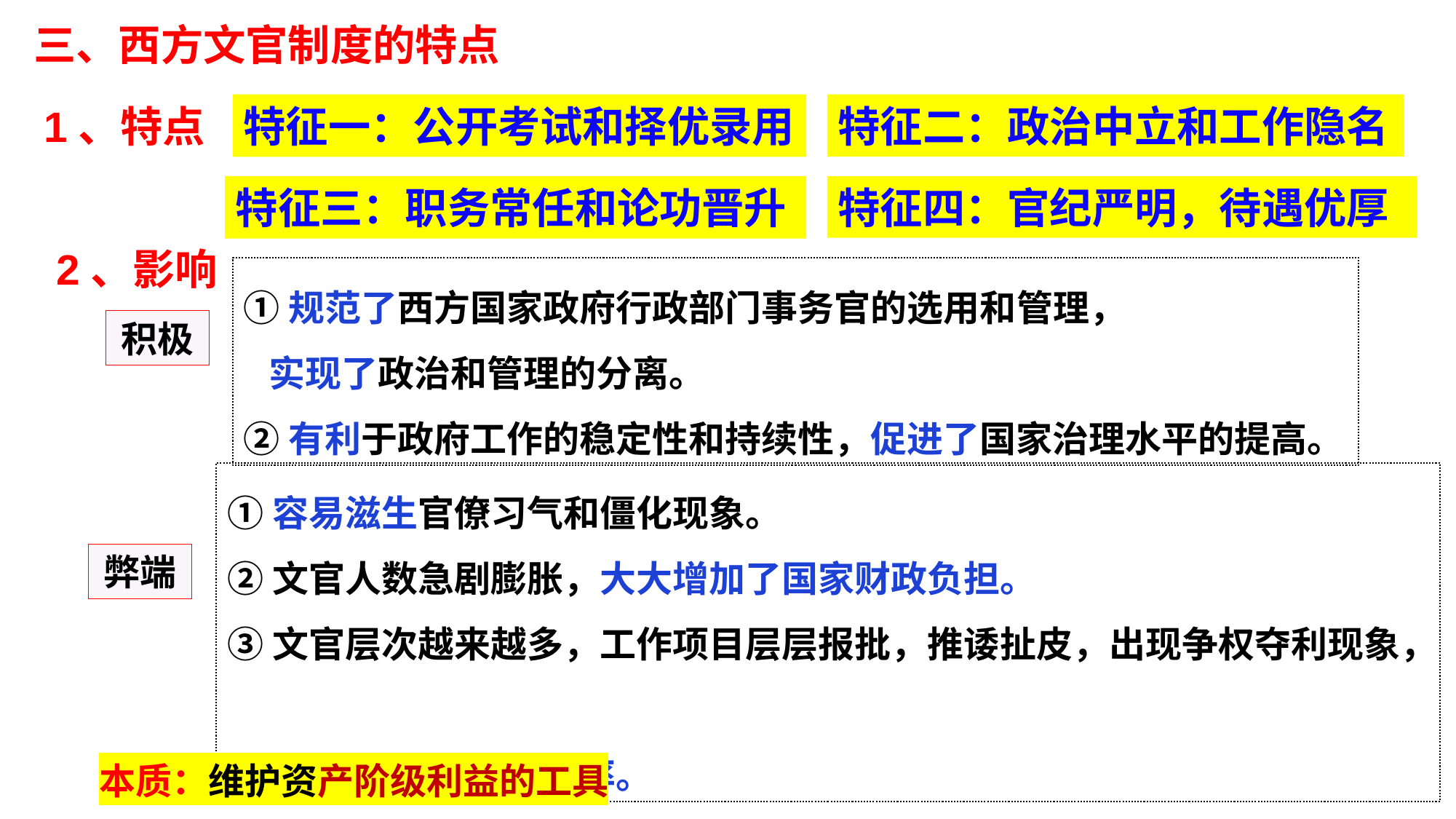

三、西方文官制度的特点
特征一：公开考试和择优录用
1、特点
特征二：政治中立和工作隐名
特征三：职务常任和论功晋升
特征四：官纪严明，待遇优厚
2、影响
①规范了西方国家政府行政部门事务官的选用和管理，
  实现了政治和管理的分离。
②有利于政府工作的稳定性和持续性，促进了国家治理水平的提高。
积极
①容易滋生官僚习气和僵化现象。
②文官人数急剧膨胀，大大增加了国家财政负担。
③文官层次越来越多，工作项目层层报批，推诿扯皮，出现争权夺利现象，
  影响了政府的工作效率。
弊端
本质：维护资产阶级利益的工具